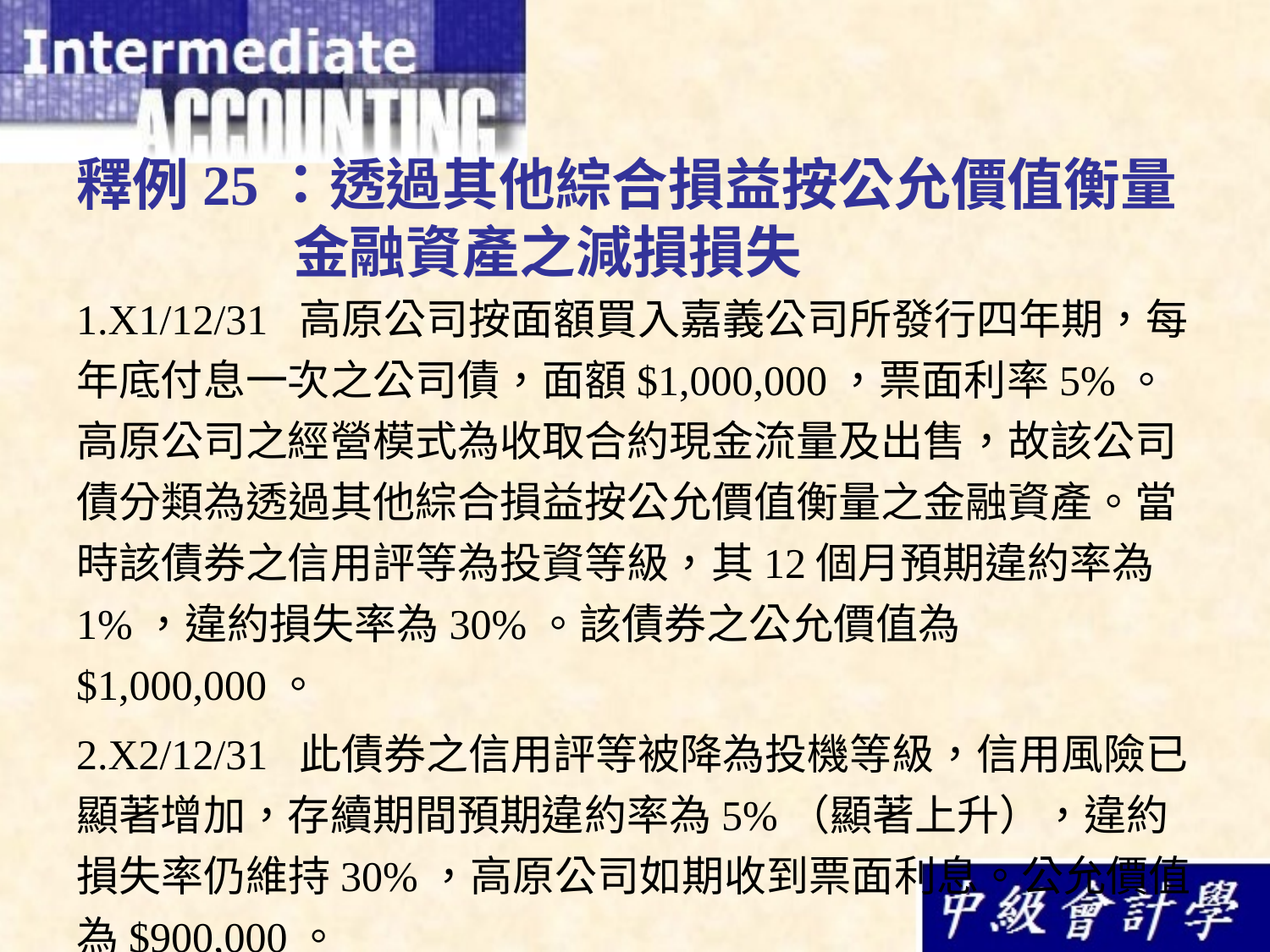

# 釋例25：透過其他綜合損益按公允價值衡量 金融資產之減損損失
1.X1/12/31  高原公司按面額買入嘉義公司所發行四年期，每年底付息一次之公司債，面額$1,000,000，票面利率5%。高原公司之經營模式為收取合約現金流量及出售，故該公司債分類為透過其他綜合損益按公允價值衡量之金融資產。當時該債券之信用評等為投資等級，其12個月預期違約率為1%，違約損失率為30%。該債券之公允價值為$1,000,000。
2.X2/12/31  此債券之信用評等被降為投機等級，信用風險已顯著增加，存續期間預期違約率為5%（顯著上升），違約損失率仍維持30%，高原公司如期收到票面利息。公允價值為$900,000。